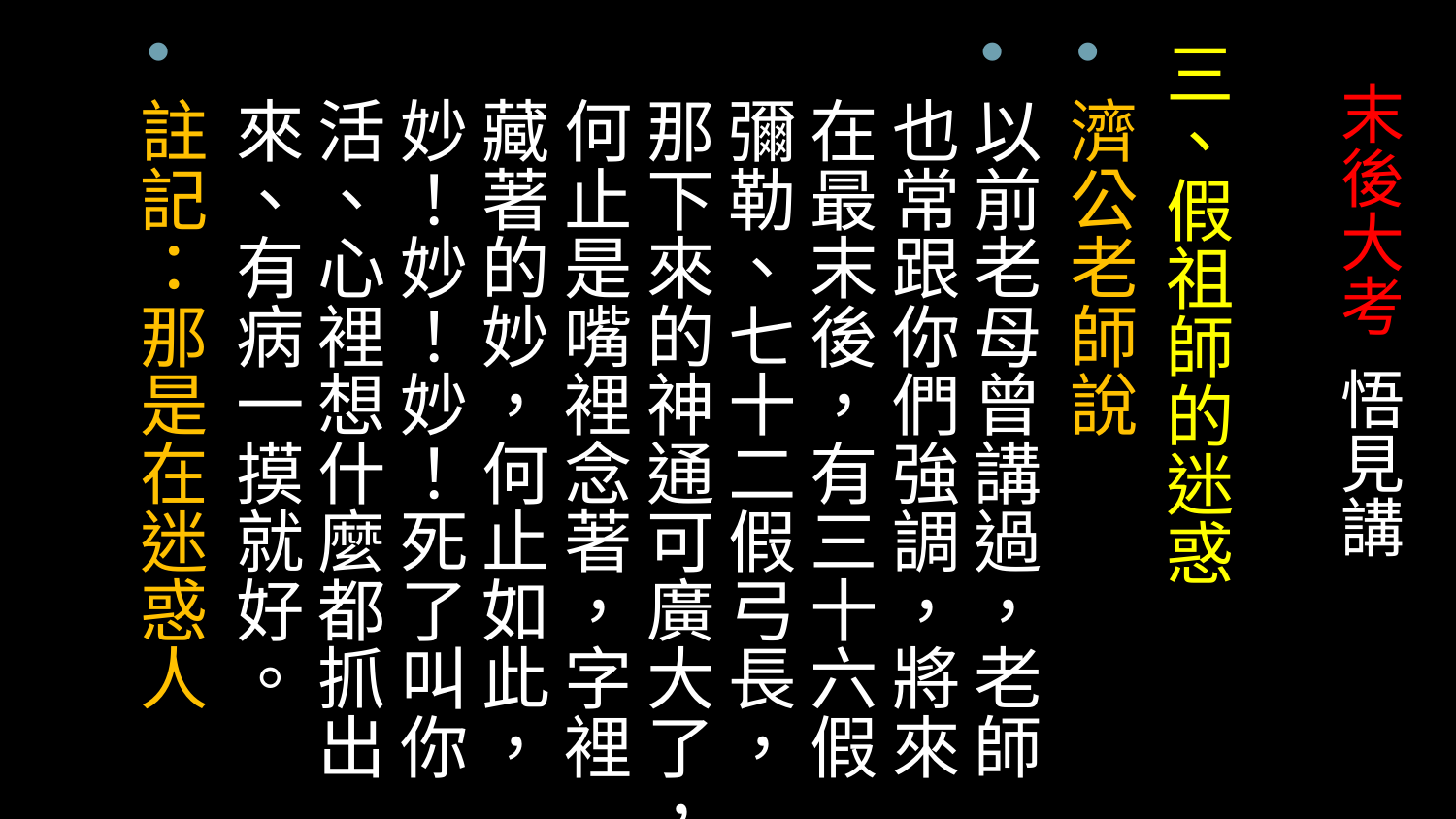

三、假祖師的迷惑
濟公老師說
以前老母曾講過，老師也常跟你們強調，將來在最末後，有三十六假彌勒、七十二假弓長，那下來的神通可廣大了，何止是嘴裡念著，字裡藏著的妙，何止如此，妙！妙！妙！死了叫你活、心裡想什麼都抓出來、有病一摸就好。
註記：那是在迷惑人

# 末後大考  悟見講